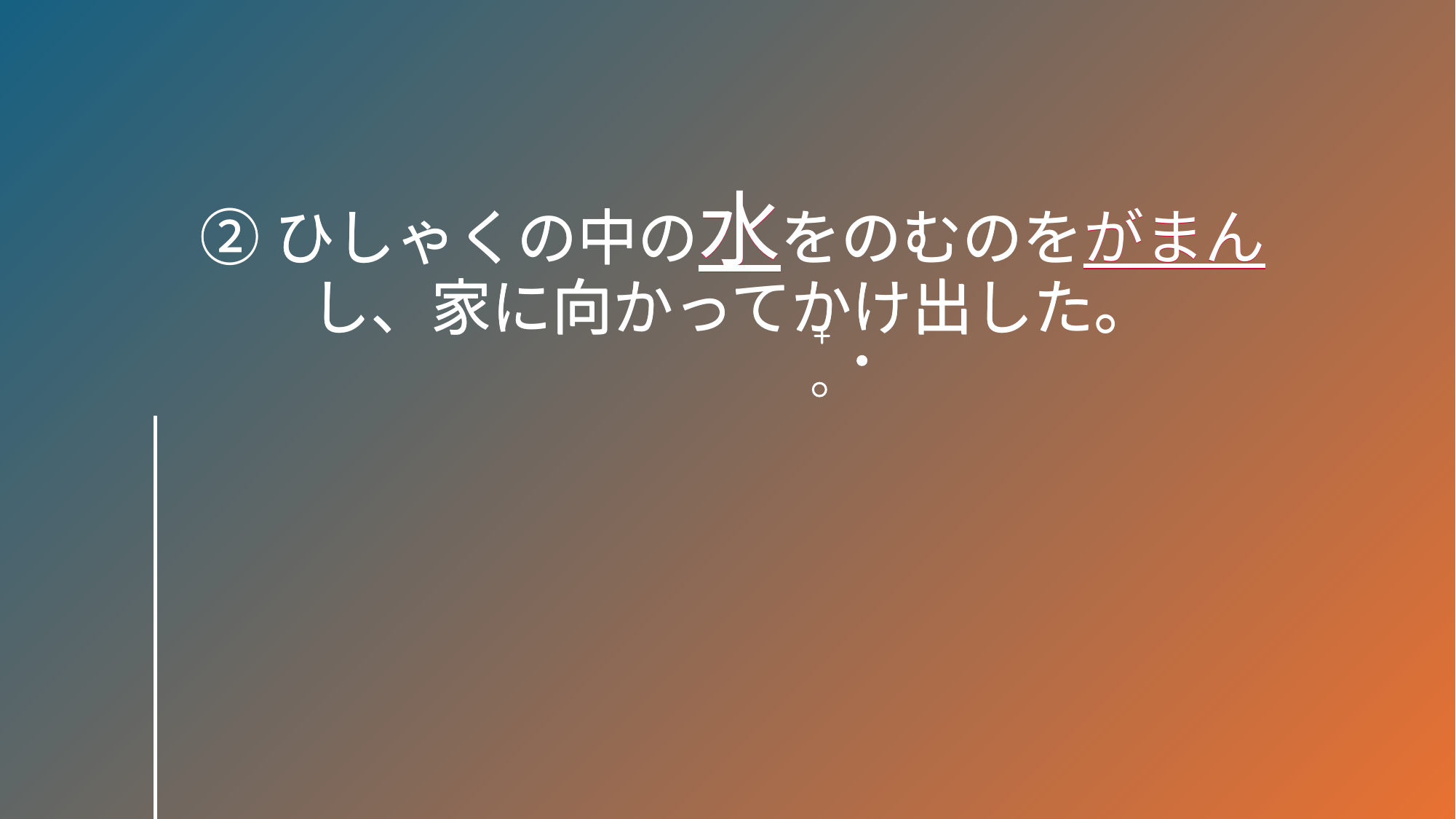

②ひしゃくの中の水をのむのをがまんし、家に向かってかけ出した。
②ひしゃくの中の水をのむのをがまんし、家に向かってかけ出した。